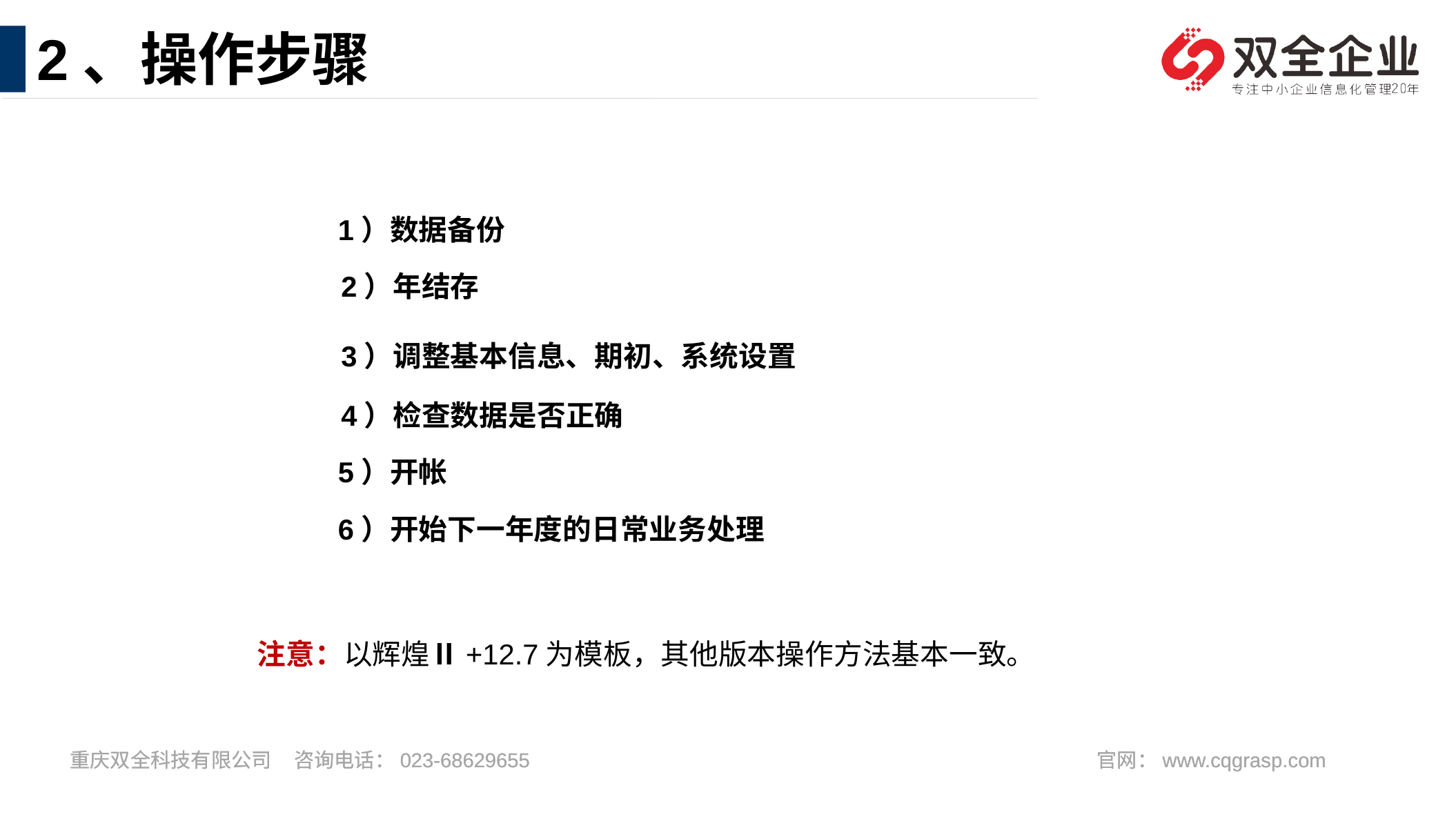

2、操作步骤

1）数据备份
2）年结存
3）调整基本信息、期初、系统设置
4）检查数据是否正确
5）开帐
6）开始下一年度的日常业务处理
注意：以辉煌Ⅱ+12.7为模板，其他版本操作方法基本一致。